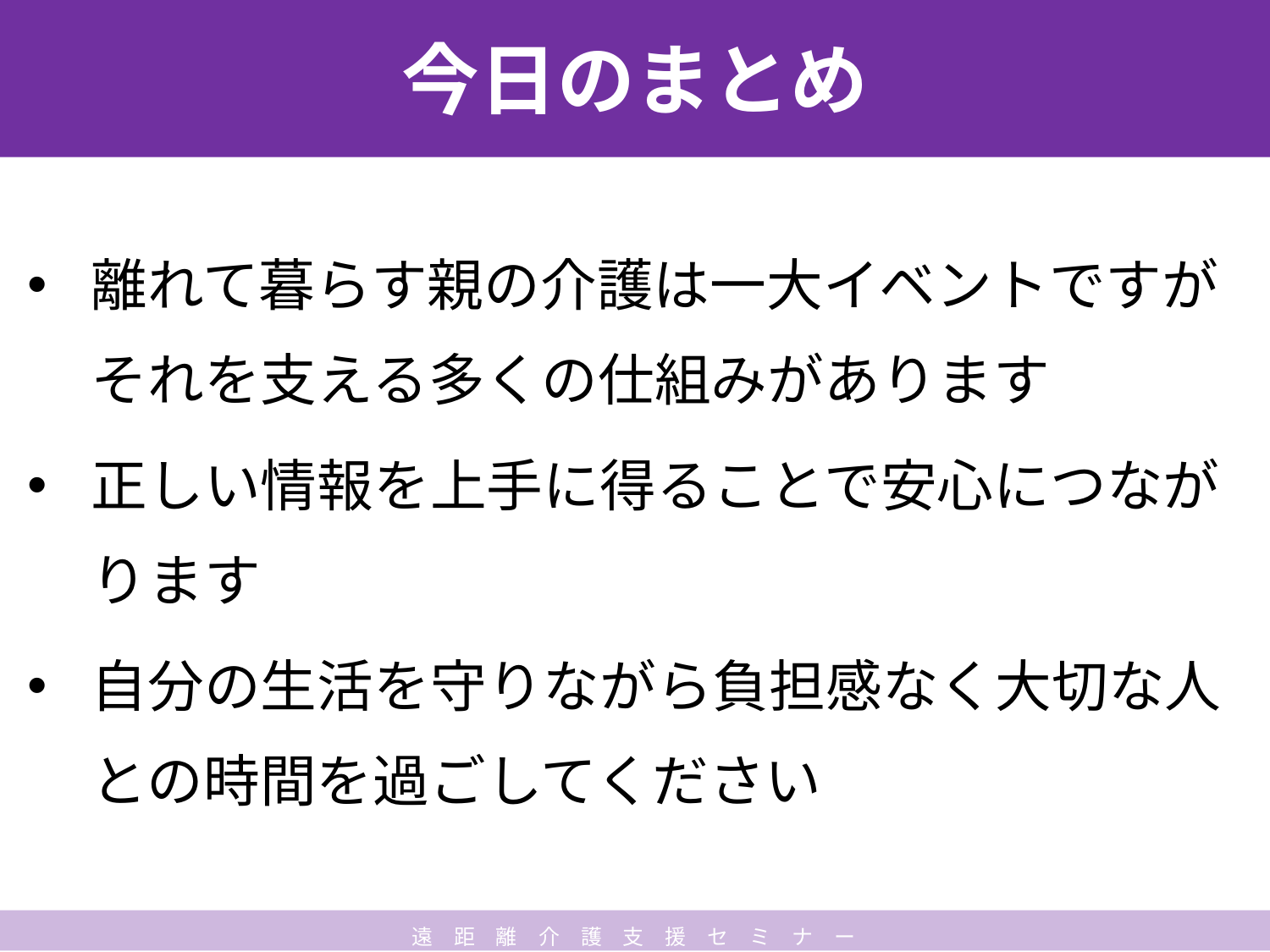

今日のまとめ
離れて暮らす親の介護は一大イベントですがそれを支える多くの仕組みがあります
正しい情報を上手に得ることで安心につながります
自分の生活を守りながら負担感なく大切な人との時間を過ごしてください
遠　距　離　介　護　支　援　セ　ミ　ナ　ー